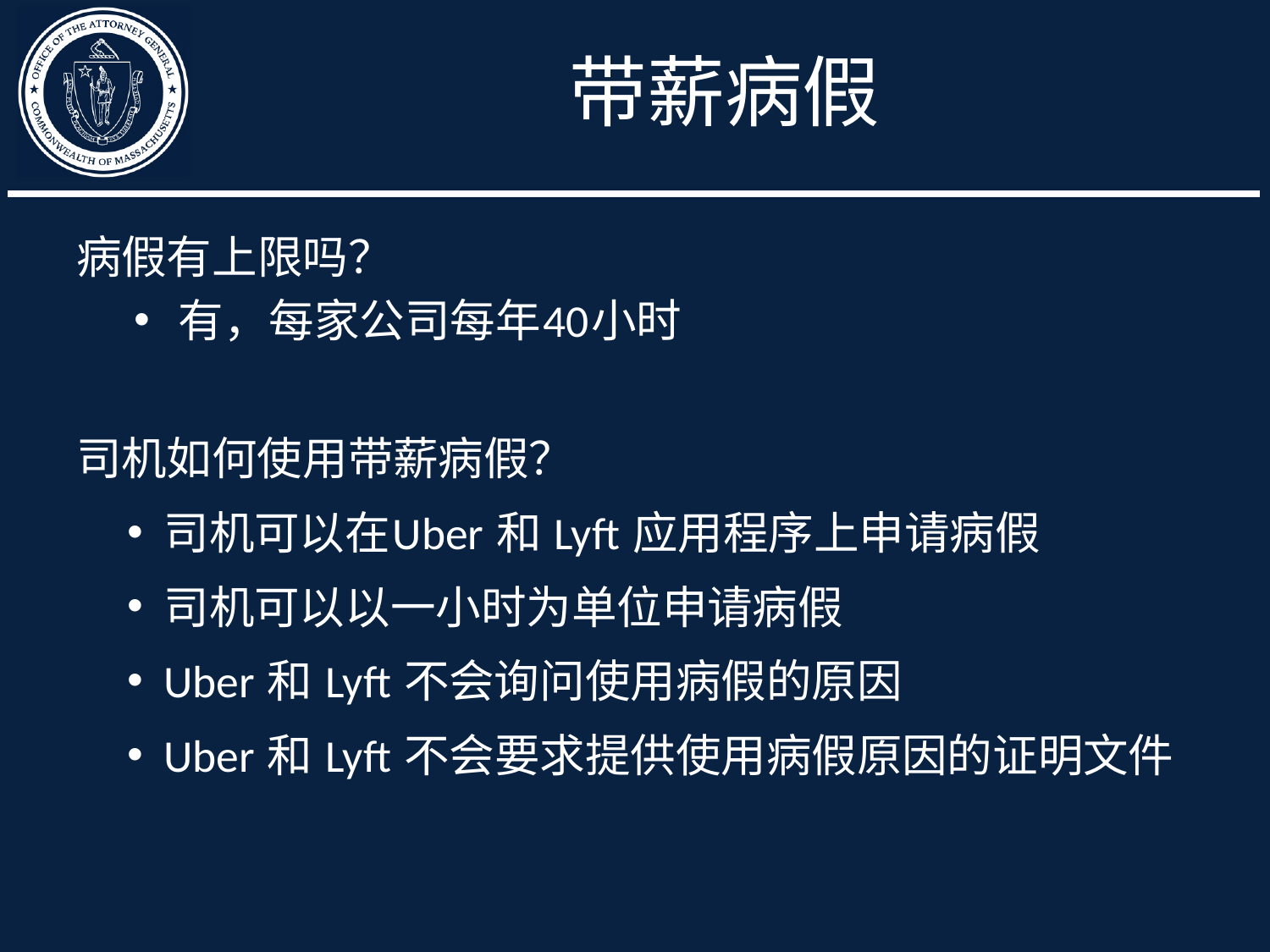

# 带薪病假
病假有上限吗？
有，每家公司每年40小时

司机如何使用带薪病假？
司机可以在Uber 和 Lyft 应用程序上申请病假
司机可以以一小时为单位申请病假
Uber 和 Lyft 不会询问使用病假的原因
Uber 和 Lyft 不会要求提供使用病假原因的证明文件